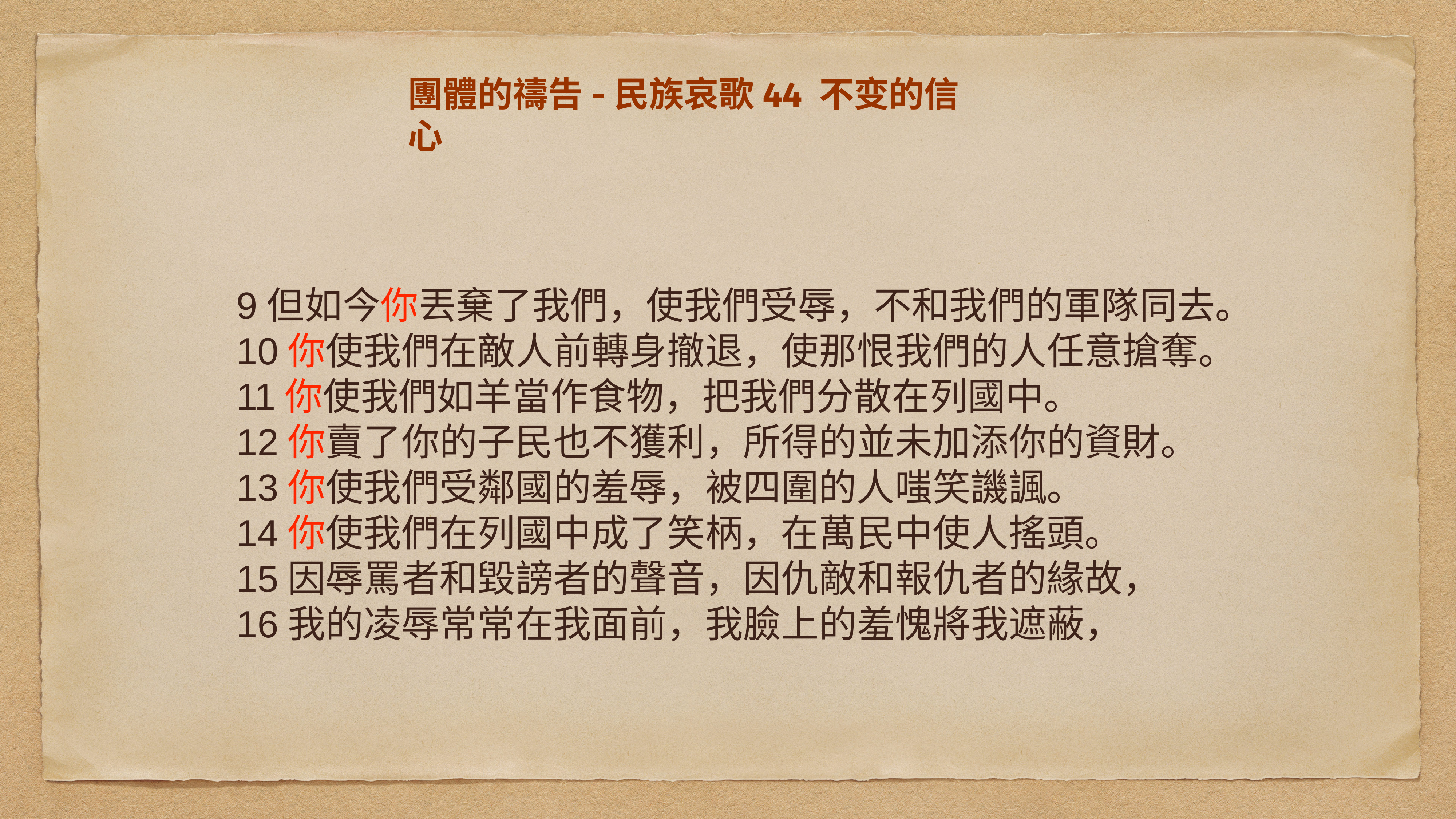

# 團體的禱告-民族哀歌44 不变的信心
9但如今你丟棄了我們，使我們受辱，不和我們的軍隊同去。
10你使我們在敵人前轉身撤退，使那恨我們的人任意搶奪。
11你使我們如羊當作食物，把我們分散在列國中。
12你賣了你的子民也不獲利，所得的並未加添你的資財。
13你使我們受鄰國的羞辱，被四圍的人嗤笑譏諷。
14你使我們在列國中成了笑柄，在萬民中使人搖頭。
15因辱罵者和毀謗者的聲音，因仇敵和報仇者的緣故，
16我的凌辱常常在我面前，我臉上的羞愧將我遮蔽，